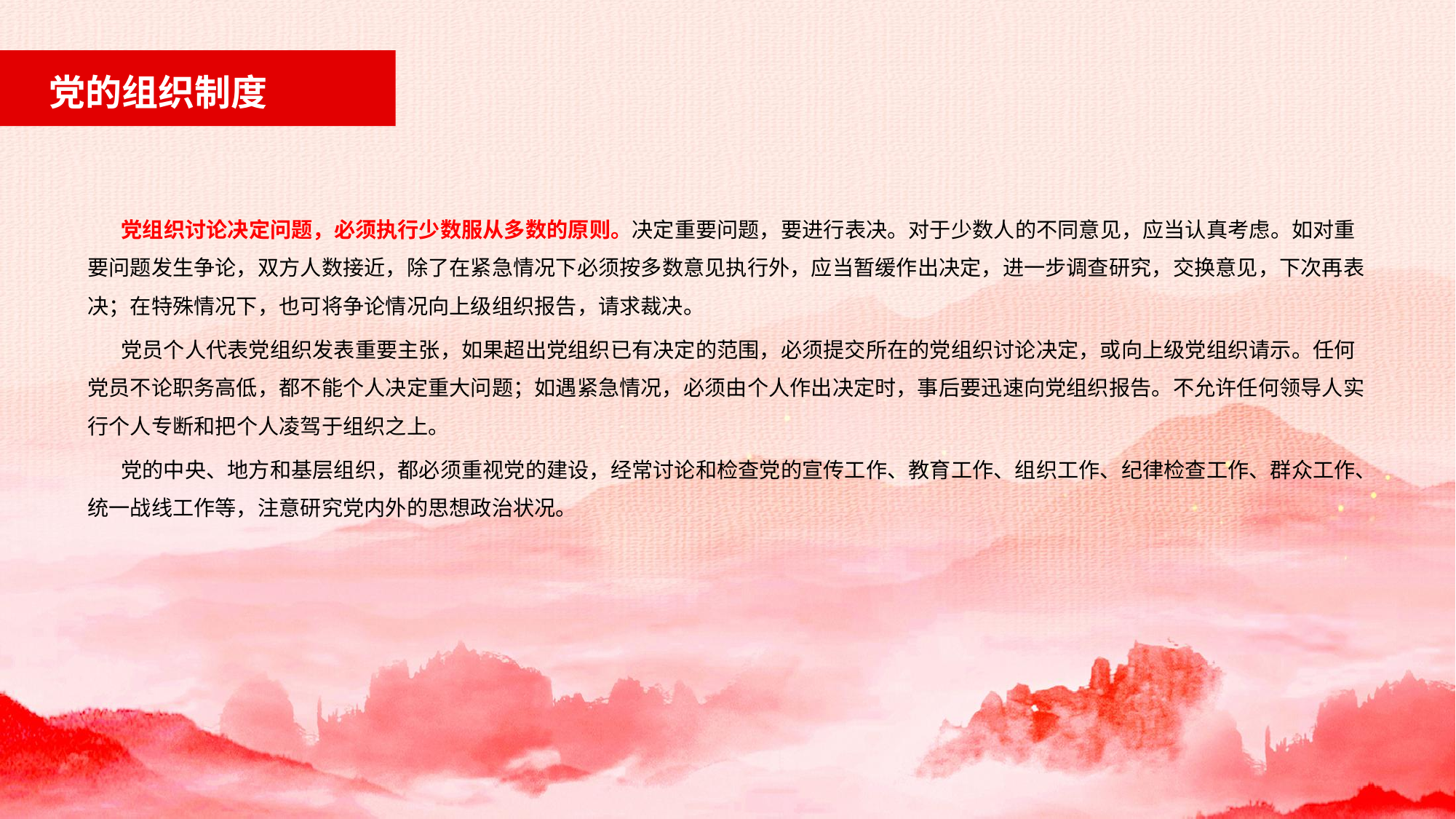

党的组织制度
      党组织讨论决定问题，必须执行少数服从多数的原则。决定重要问题，要进行表决。对于少数人的不同意见，应当认真考虑。如对重要问题发生争论，双方人数接近，除了在紧急情况下必须按多数意见执行外，应当暂缓作出决定，进一步调查研究，交换意见，下次再表决；在特殊情况下，也可将争论情况向上级组织报告，请求裁决。
      党员个人代表党组织发表重要主张，如果超出党组织已有决定的范围，必须提交所在的党组织讨论决定，或向上级党组织请示。任何党员不论职务高低，都不能个人决定重大问题；如遇紧急情况，必须由个人作出决定时，事后要迅速向党组织报告。不允许任何领导人实行个人专断和把个人凌驾于组织之上。
      党的中央、地方和基层组织，都必须重视党的建设，经常讨论和检查党的宣传工作、教育工作、组织工作、纪律检查工作、群众工作、统一战线工作等，注意研究党内外的思想政治状况。